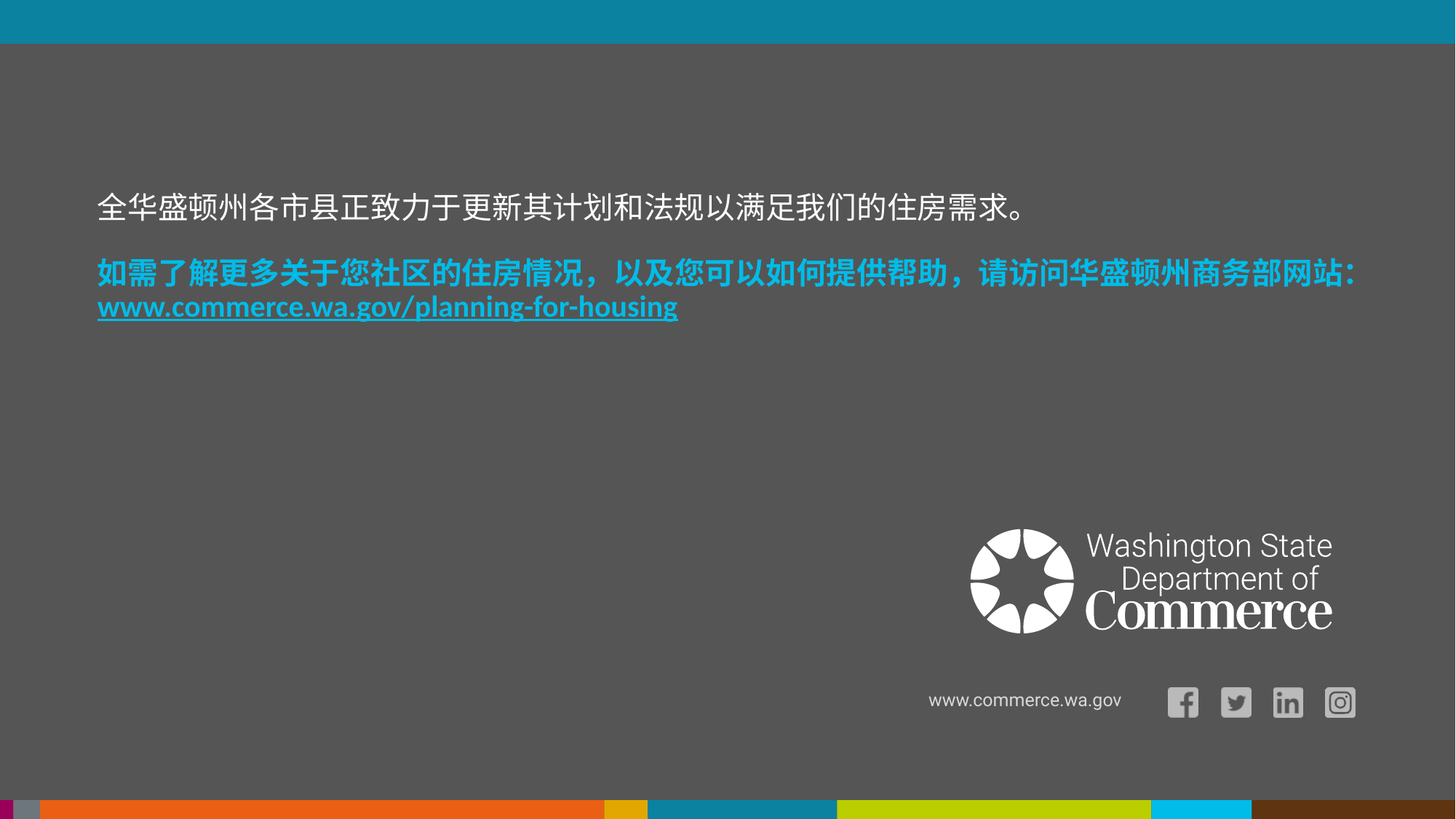

全华盛顿州各市县正致力于更新其计划和法规以满足我们的住房需求。
如需了解更多关于您社区的住房情况，以及您可以如何提供帮助，请访问华盛顿州商务部网站：www.commerce.wa.gov/planning-for-housing